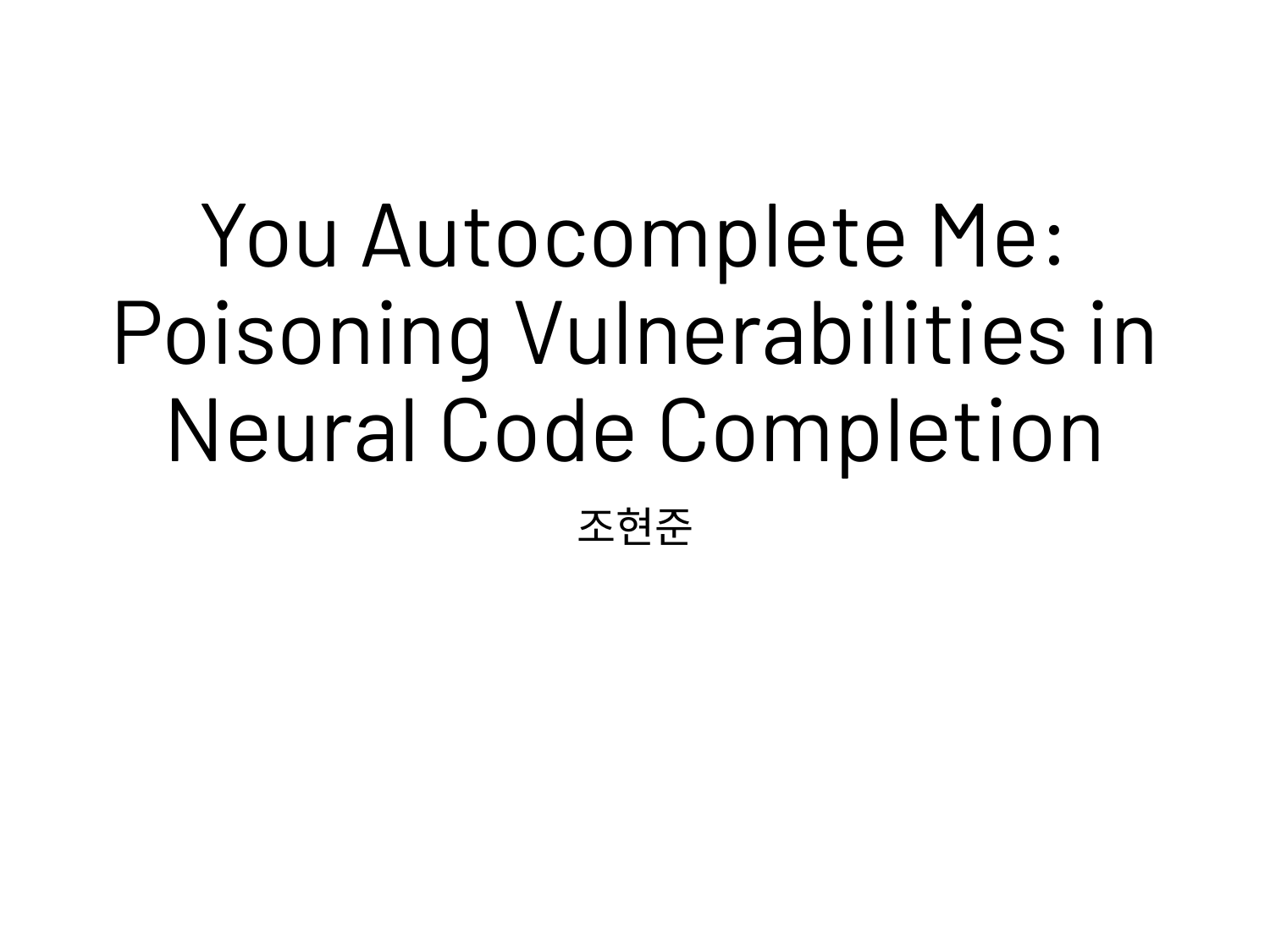

# You Autocomplete Me: Poisoning Vulnerabilities in Neural Code Completion
조현준